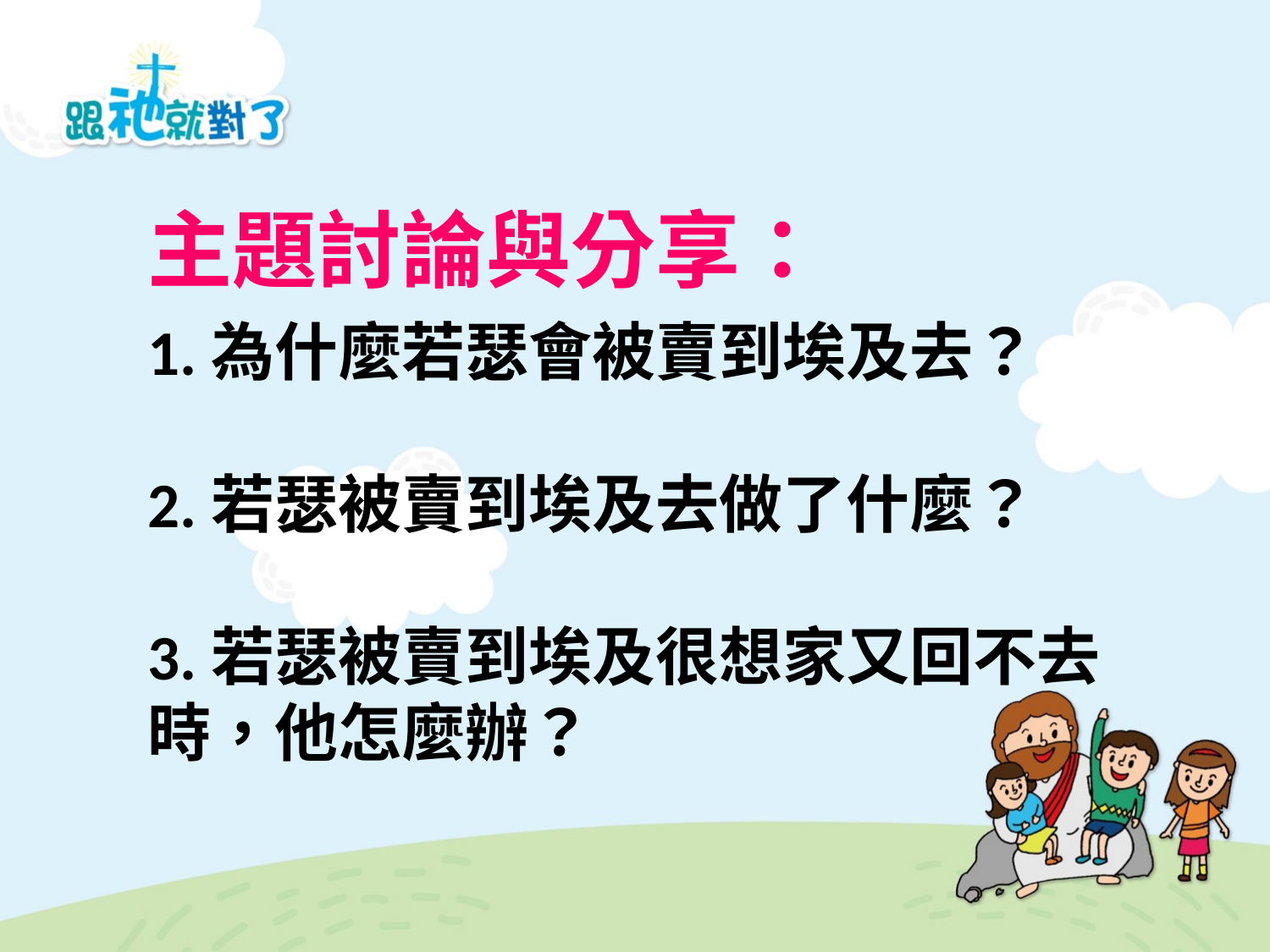

主題討論與分享：
1.為什麼若瑟會被賣到埃及去？

2.若瑟被賣到埃及去做了什麼？

3.若瑟被賣到埃及很想家又回不去時，他怎麼辦？